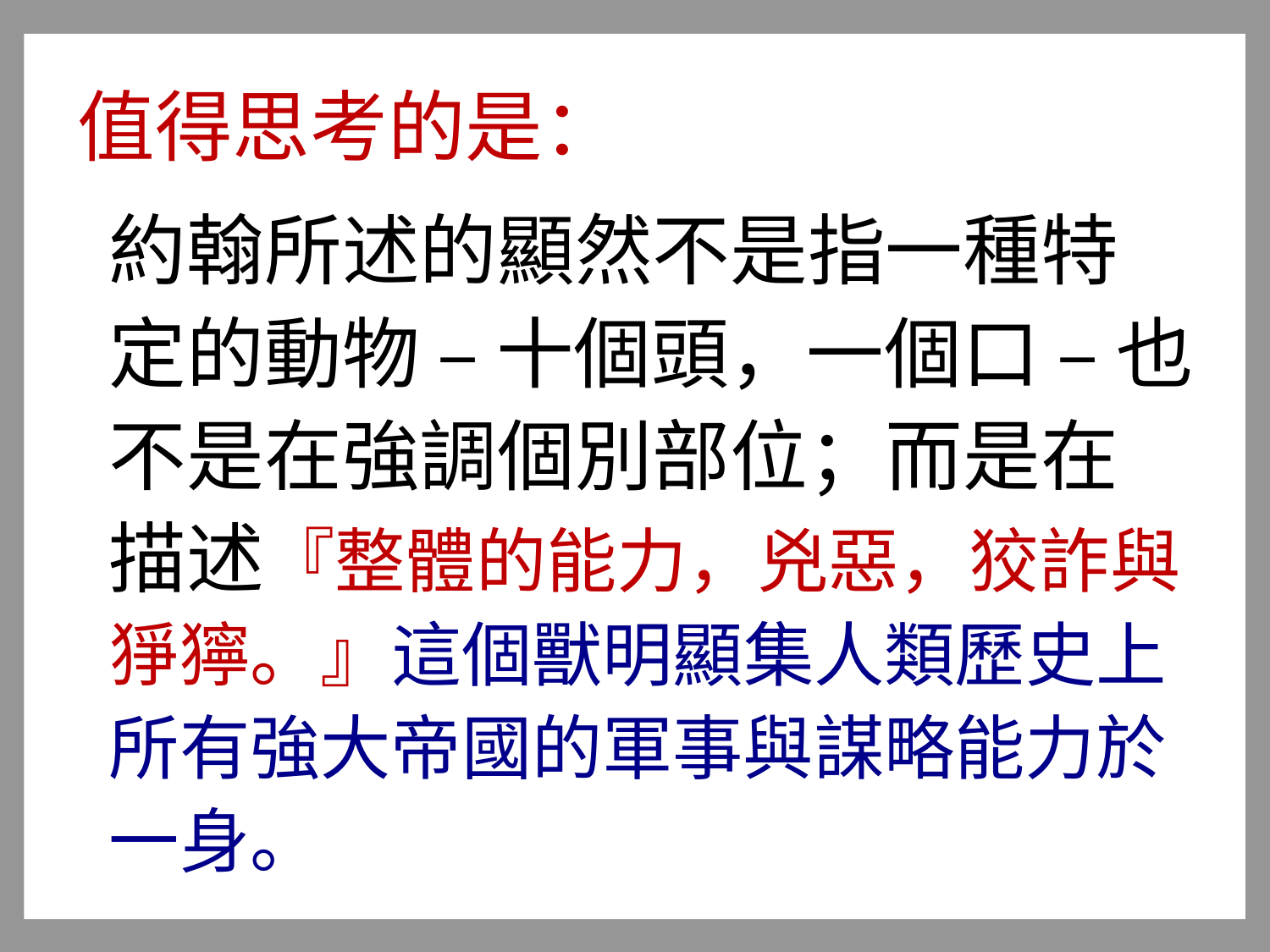

值得思考的是：
約翰所述的顯然不是指一種特定的動物 – 十個頭，一個口 – 也不是在強調個別部位；而是在描述『整體的能力，兇惡，狡詐與猙獰。』這個獸明顯集人類歷史上所有強大帝國的軍事與謀略能力於一身。